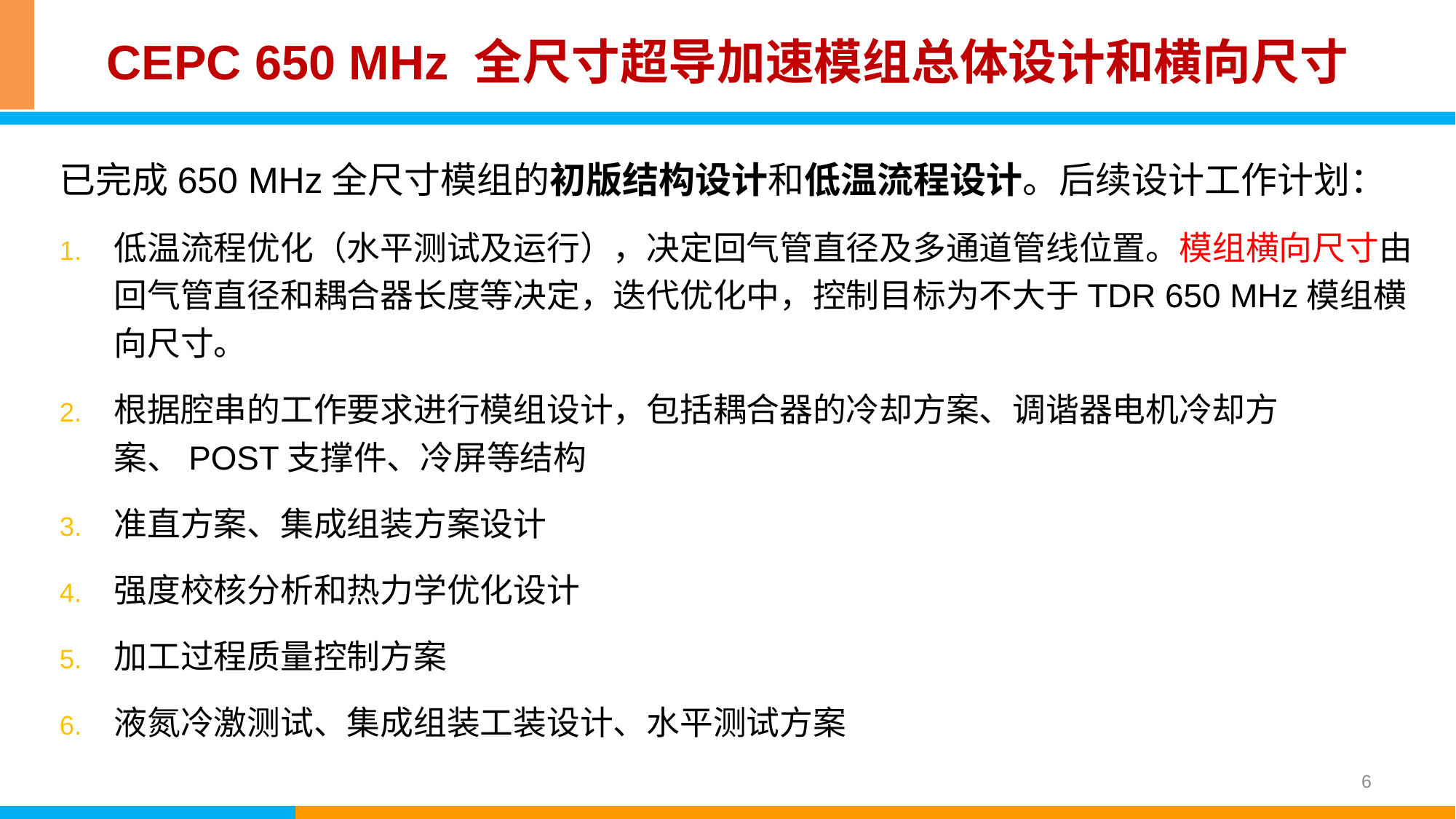

# CEPC 650 MHz 全尺寸超导加速模组总体设计和横向尺寸
已完成650 MHz全尺寸模组的初版结构设计和低温流程设计。后续设计工作计划：
低温流程优化（水平测试及运行），决定回气管直径及多通道管线位置。模组横向尺寸由回气管直径和耦合器长度等决定，迭代优化中，控制目标为不大于TDR 650 MHz模组横向尺寸。
根据腔串的工作要求进行模组设计，包括耦合器的冷却方案、调谐器电机冷却方案、POST支撑件、冷屏等结构
准直方案、集成组装方案设计
强度校核分析和热力学优化设计
加工过程质量控制方案
液氮冷激测试、集成组装工装设计、水平测试方案

6